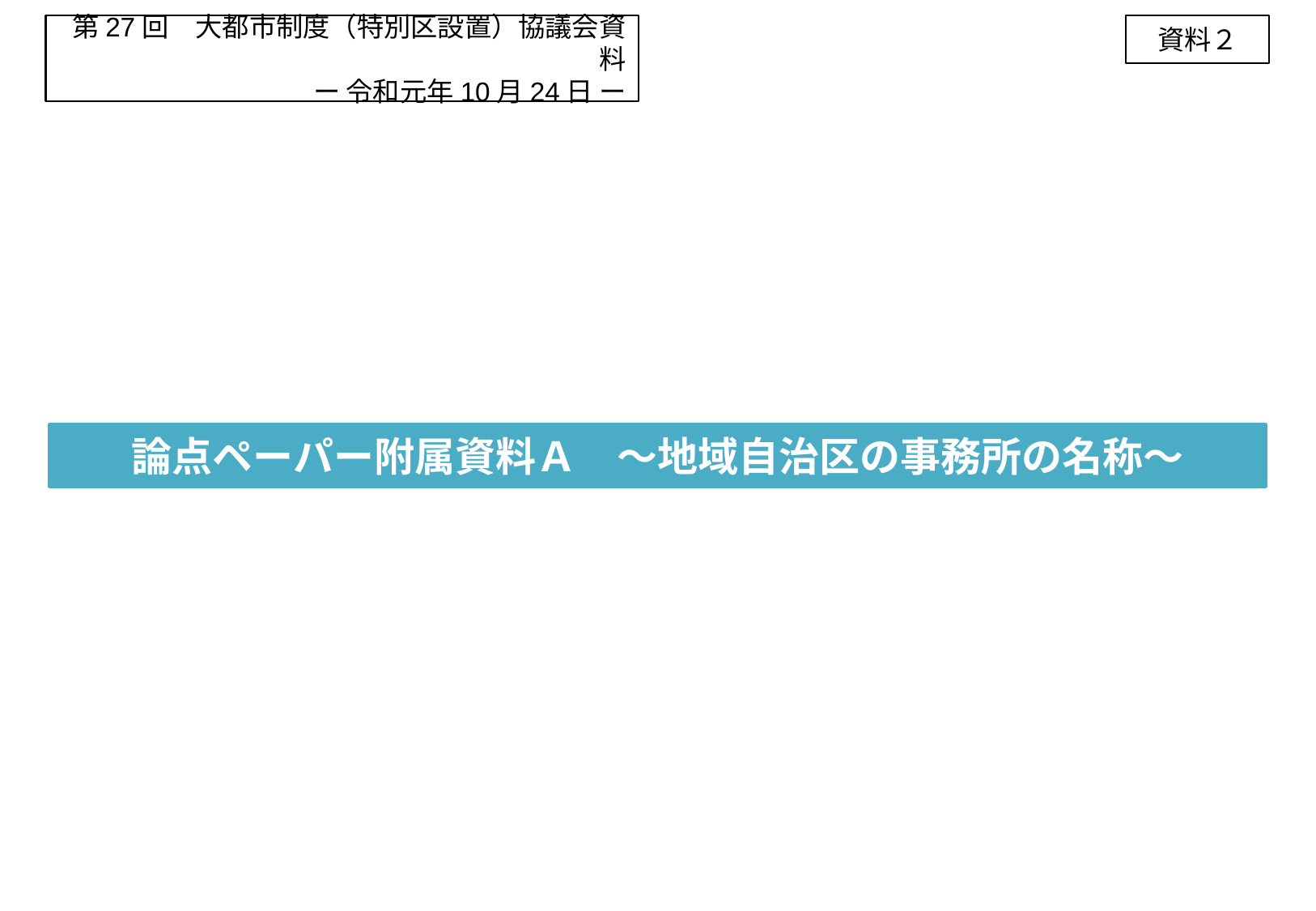

資料２
第27回　大都市制度（特別区設置）協議会資料
ー 令和元年10月24日 ー
# 論点ペーパー附属資料Ａ　～地域自治区の事務所の名称～